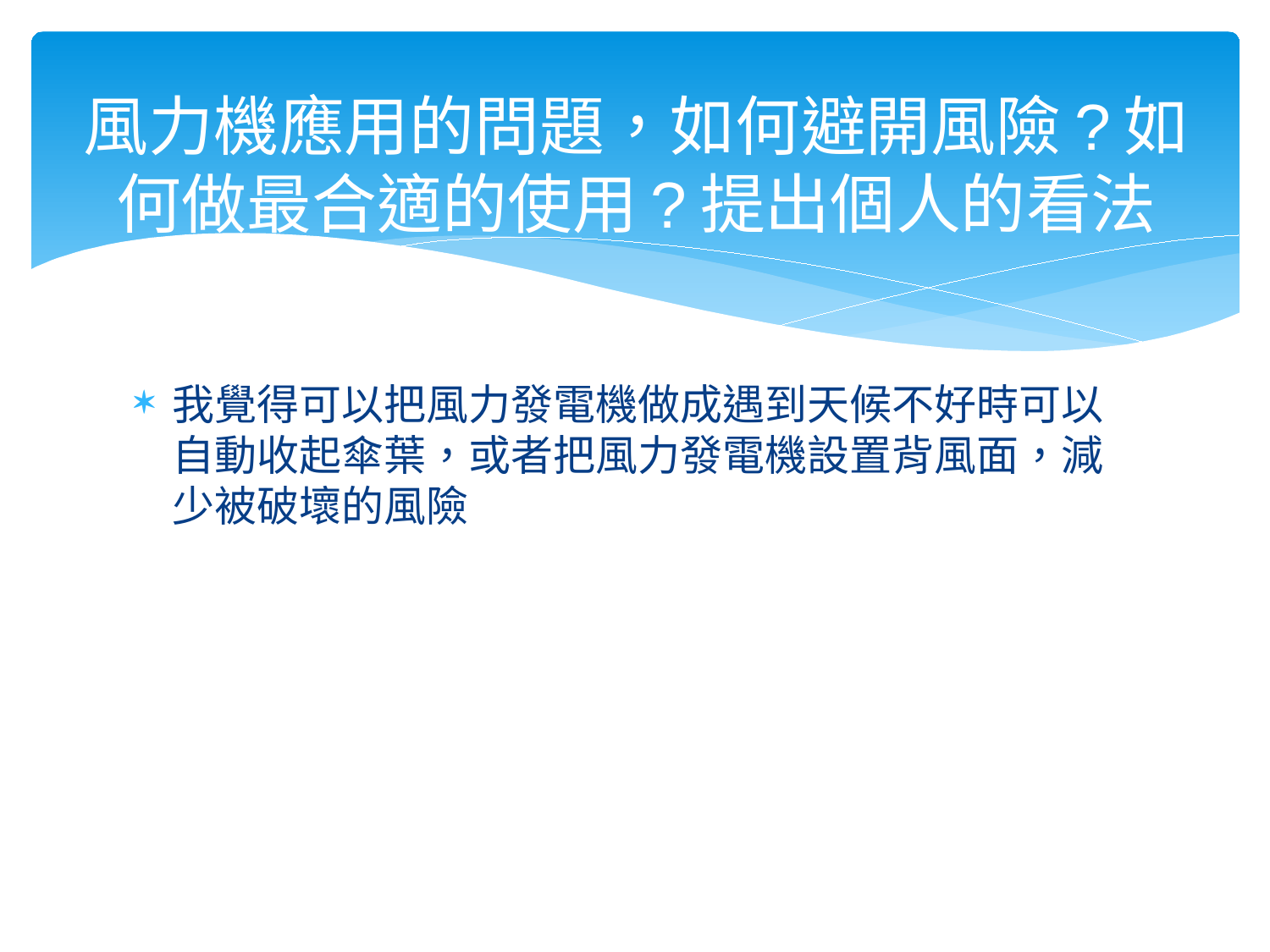

# 風力機應用的問題，如何避開風險?如何做最合適的使用?提出個人的看法
我覺得可以把風力發電機做成遇到天候不好時可以自動收起傘葉，或者把風力發電機設置背風面，減少被破壞的風險